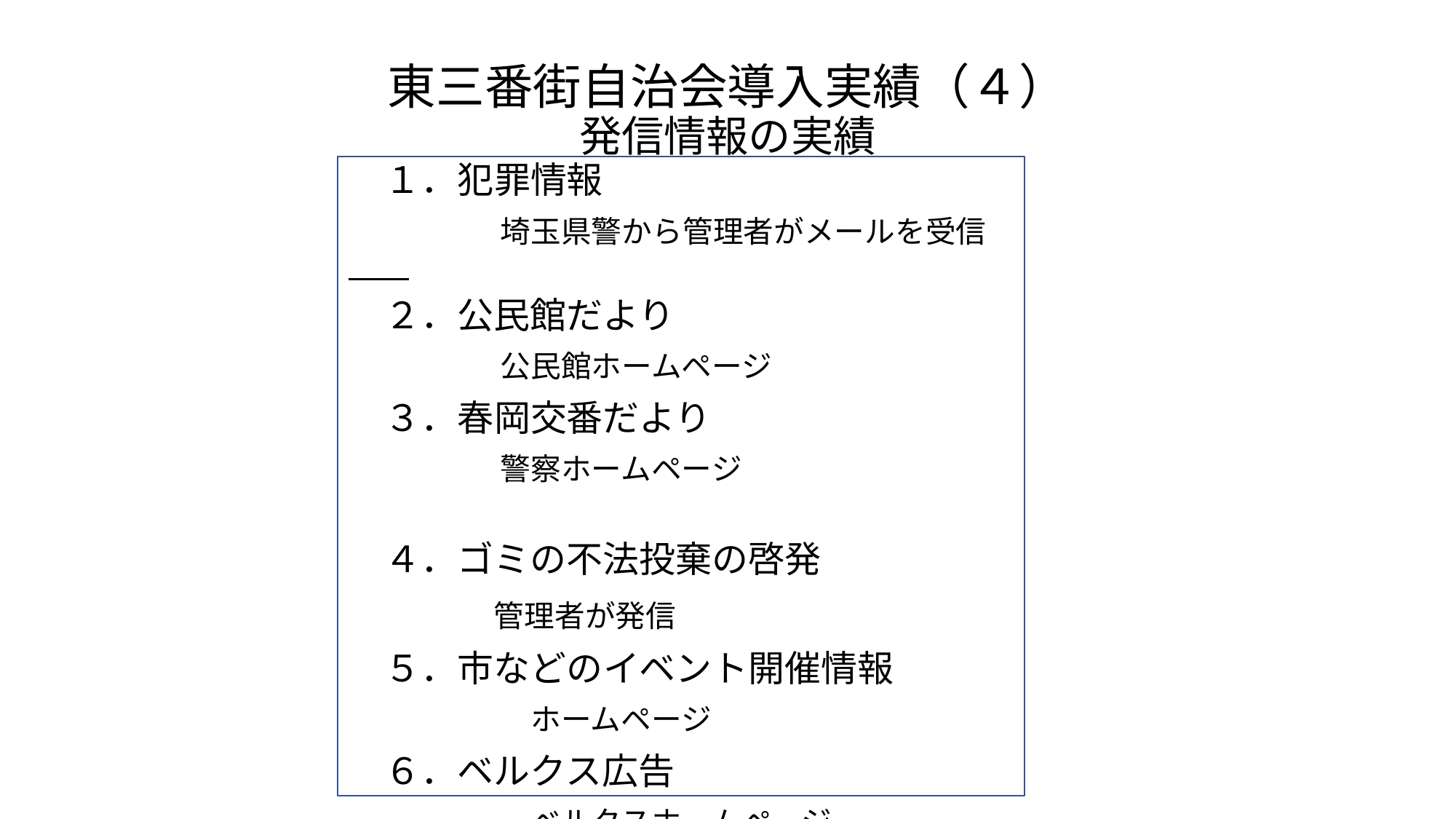

# 東三番街自治会導入実績（４） 発信情報の実績
　１．犯罪情報
　　　　　埼玉県警から管理者がメールを受信
　２．公民館だより
　　　　　公民館ホームページ
　３．春岡交番だより
　　　　　警察ホームページ
　４．ゴミの不法投棄の啓発
　　　　管理者が発信
　５．市などのイベント開催情報
　　　　　　ホームページ
　６．ベルクス広告
　　　　　　ベルクスホームページ